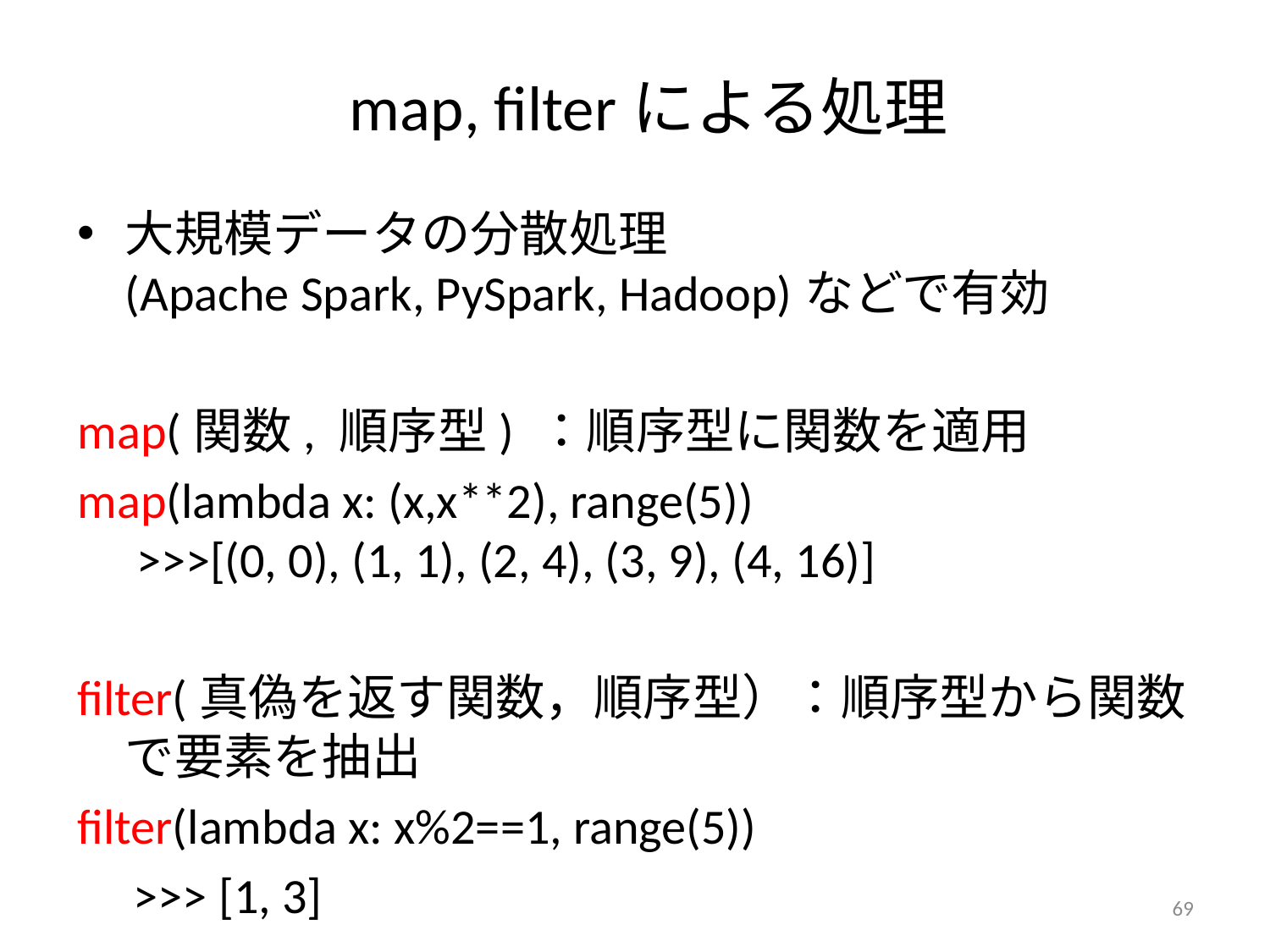

# map, filterによる処理
大規模データの分散処理
(Apache Spark, PySpark, Hadoop)などで有効

map(関数, 順序型) ：順序型に関数を適用
map(lambda x: (x,x**2), range(5))
 >>>[(0, 0), (1, 1), (2, 4), (3, 9), (4, 16)]

filter(真偽を返す関数，順序型）：順序型から関数で要素を抽出
filter(lambda x: x%2==1, range(5))
     >>> [1, 3]

69